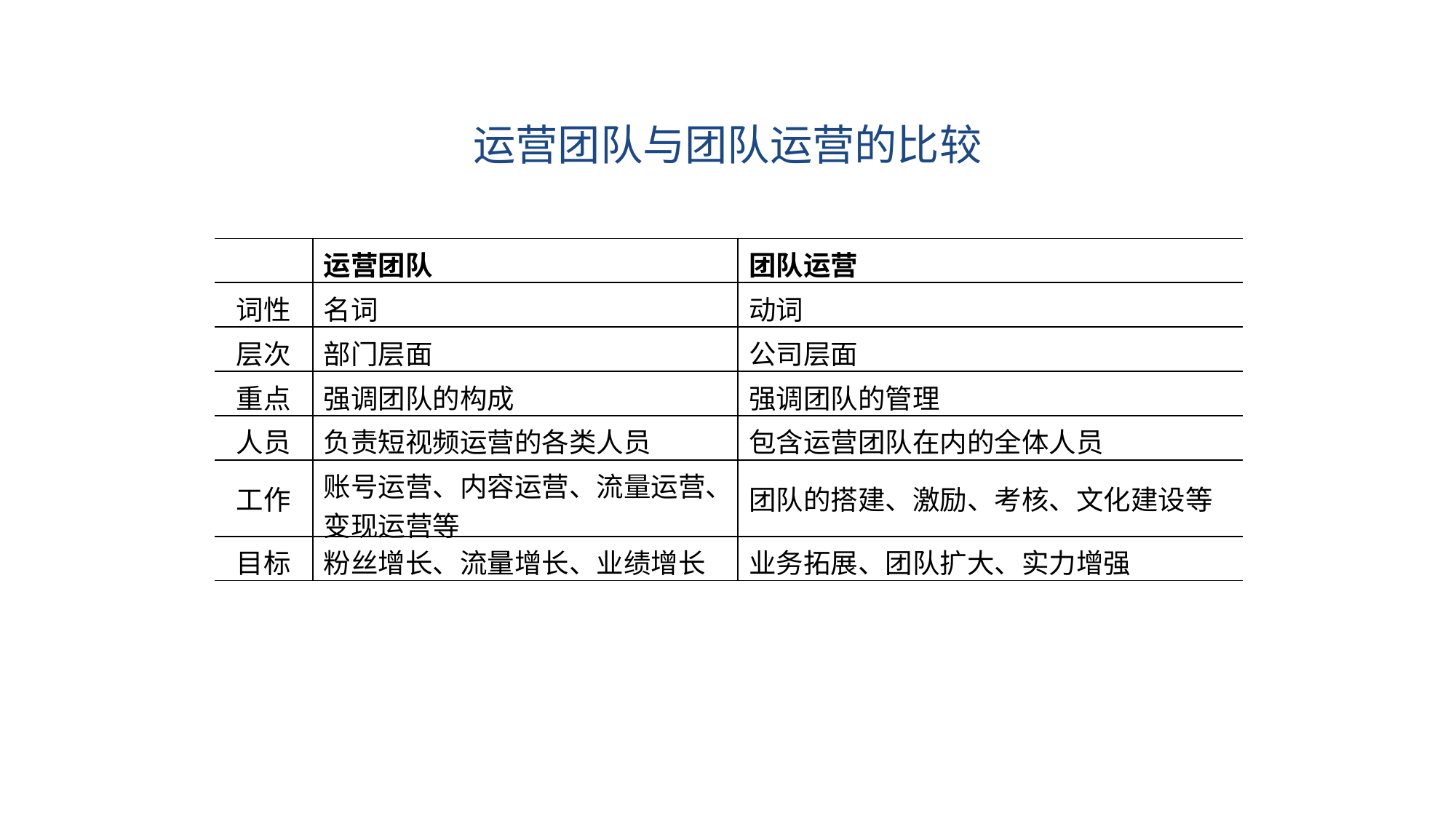

运营团队与团队运营的比较
|  | 运营团队 | 团队运营 |
| --- | --- | --- |
| 词性 | 名词 | 动词 |
| 层次 | 部门层面 | 公司层面 |
| 重点 | 强调团队的构成 | 强调团队的管理 |
| 人员 | 负责短视频运营的各类人员 | 包含运营团队在内的全体人员 |
| 工作 | 账号运营、内容运营、流量运营、变现运营等 | 团队的搭建、激励、考核、文化建设等 |
| 目标 | 粉丝增长、流量增长、业绩增长 | 业务拓展、团队扩大、实力增强 |